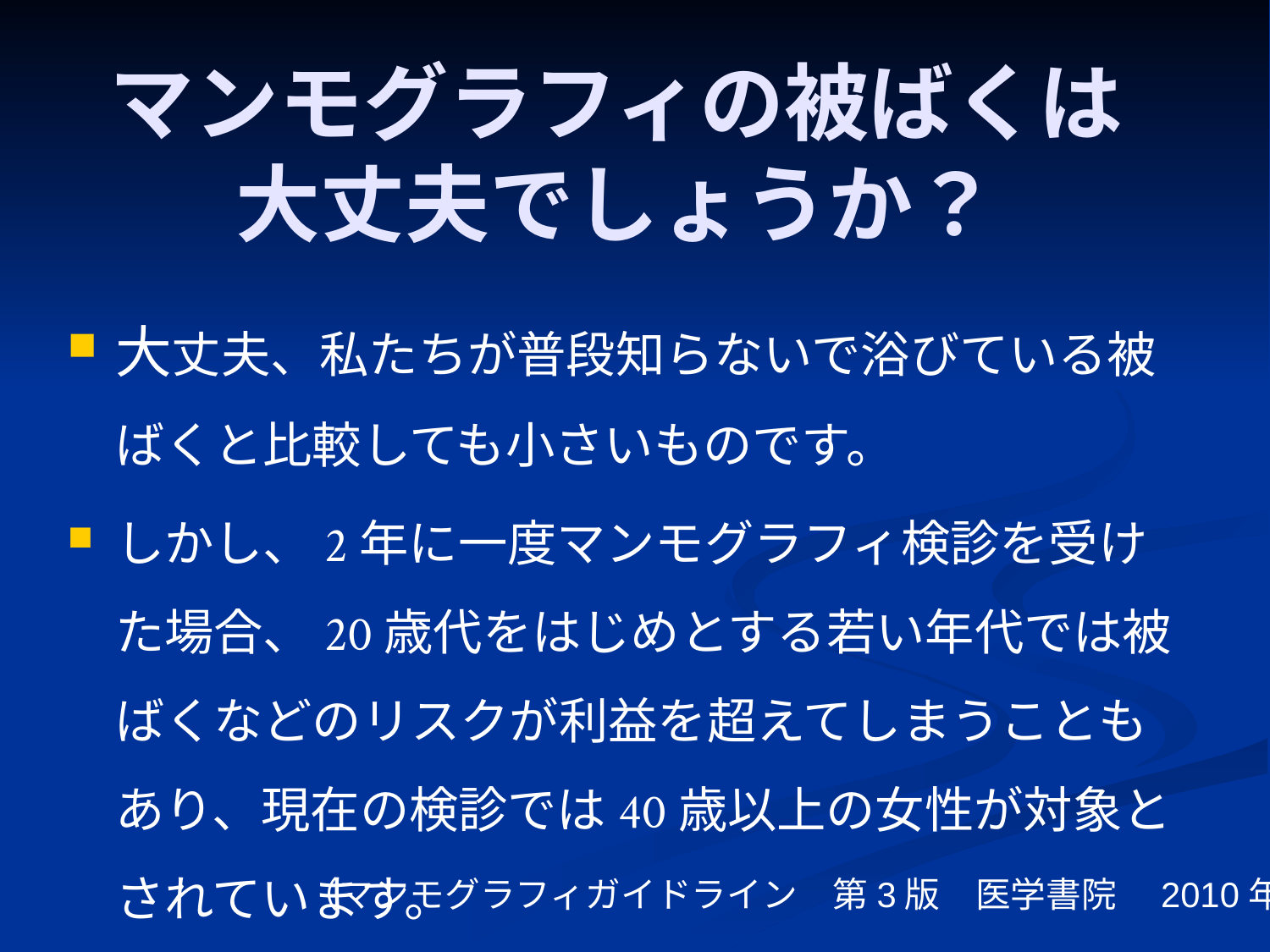

# マンモグラフィの被ばくは 大丈夫でしょうか？
大丈夫、私たちが普段知らないで浴びている被ばくと比較しても小さいものです。
しかし、2年に一度マンモグラフィ検診を受けた場合、20歳代をはじめとする若い年代では被ばくなどのリスクが利益を超えてしまうこともあり、現在の検診では40歳以上の女性が対象とされています。
（マンモグラフィガイドライン　第3版　医学書院　2010年）